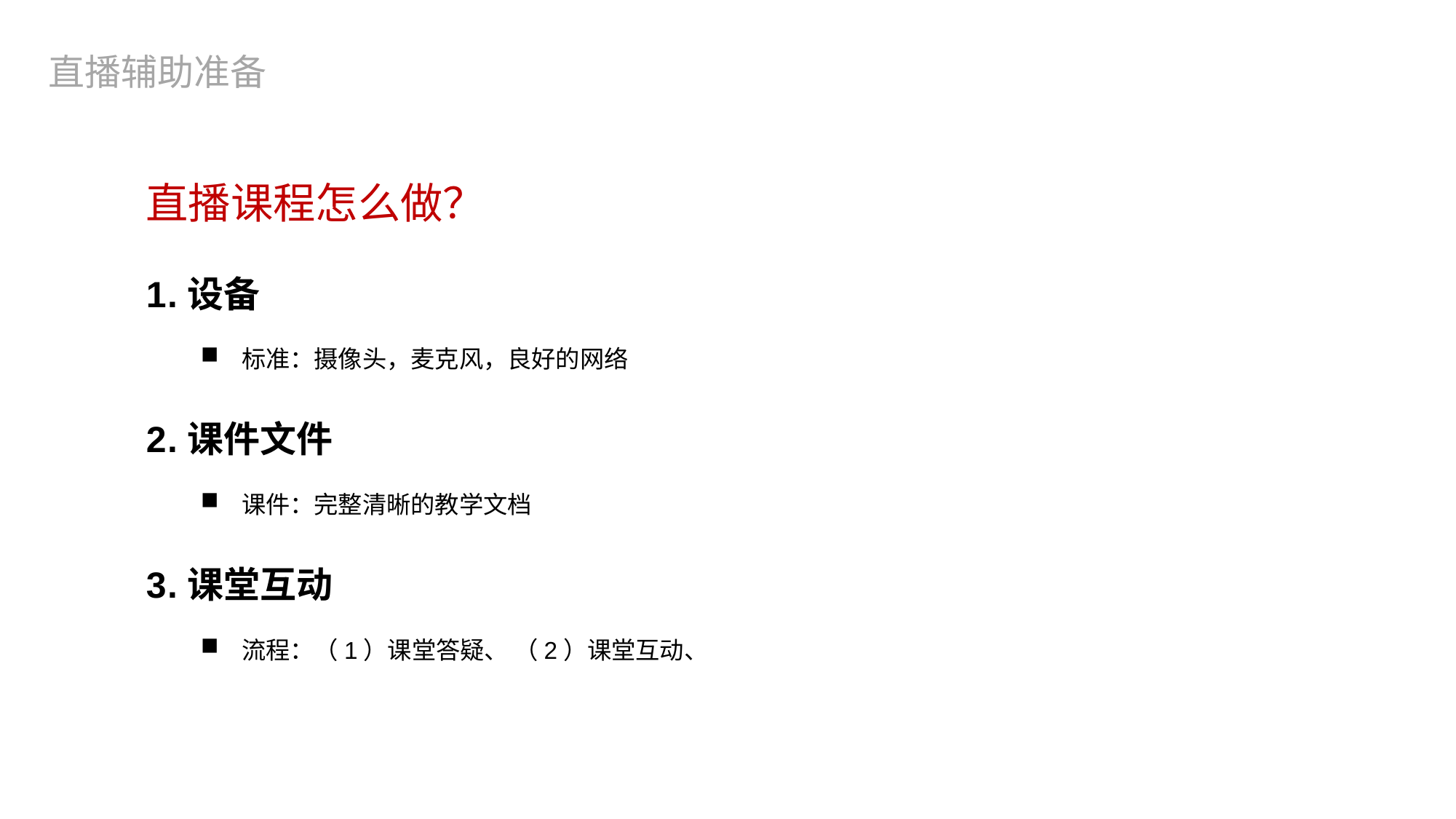

直播辅助准备
直播课程怎么做？
设备
标准：摄像头，麦克风，良好的网络
课件文件
课件：完整清晰的教学文档
课堂互动
流程：（1）课堂答疑、 （2）课堂互动、